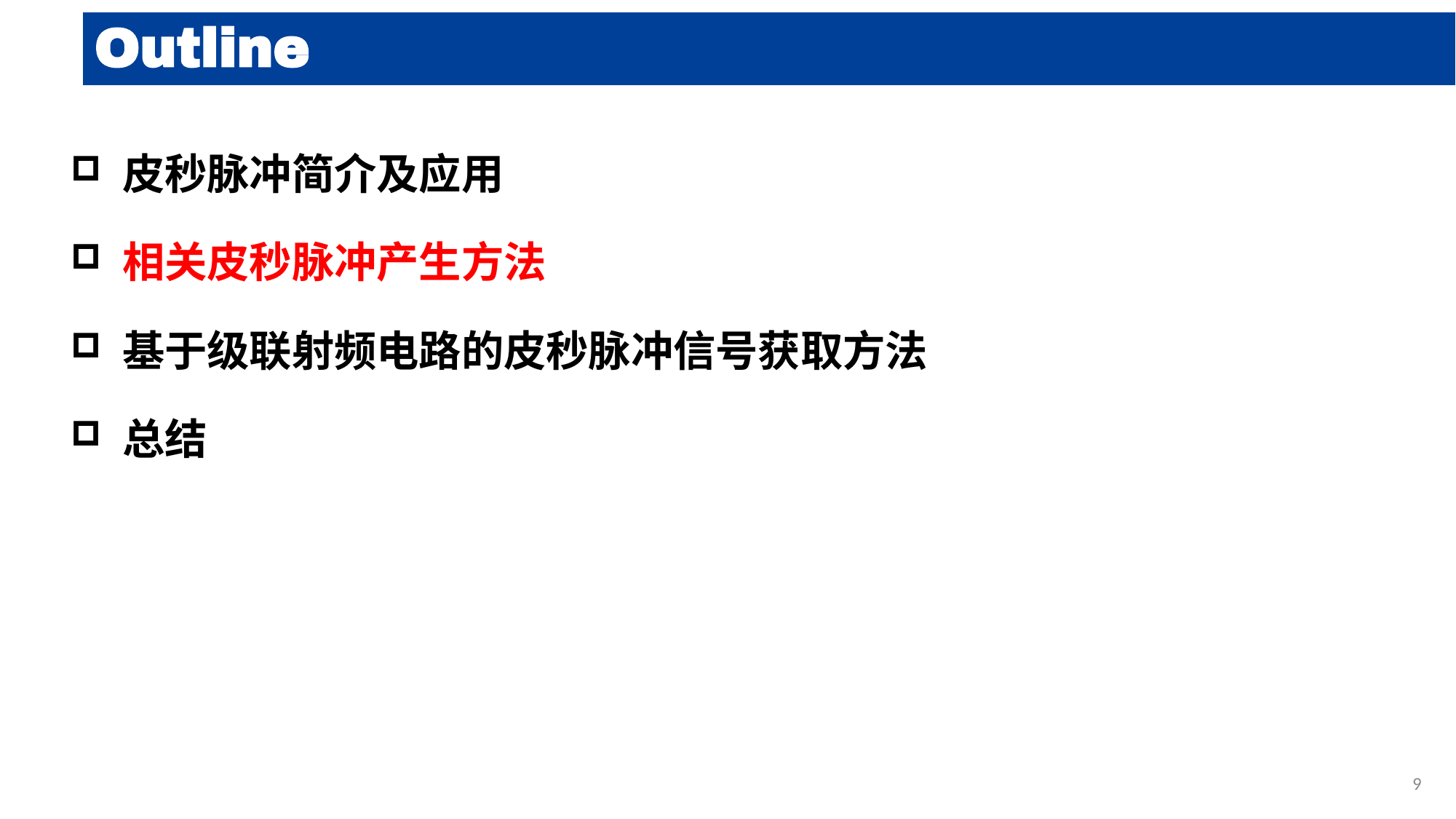

# Outline
 皮秒脉冲简介及应用
 相关皮秒脉冲产生方法
 基于级联射频电路的皮秒脉冲信号获取方法
 总结
9